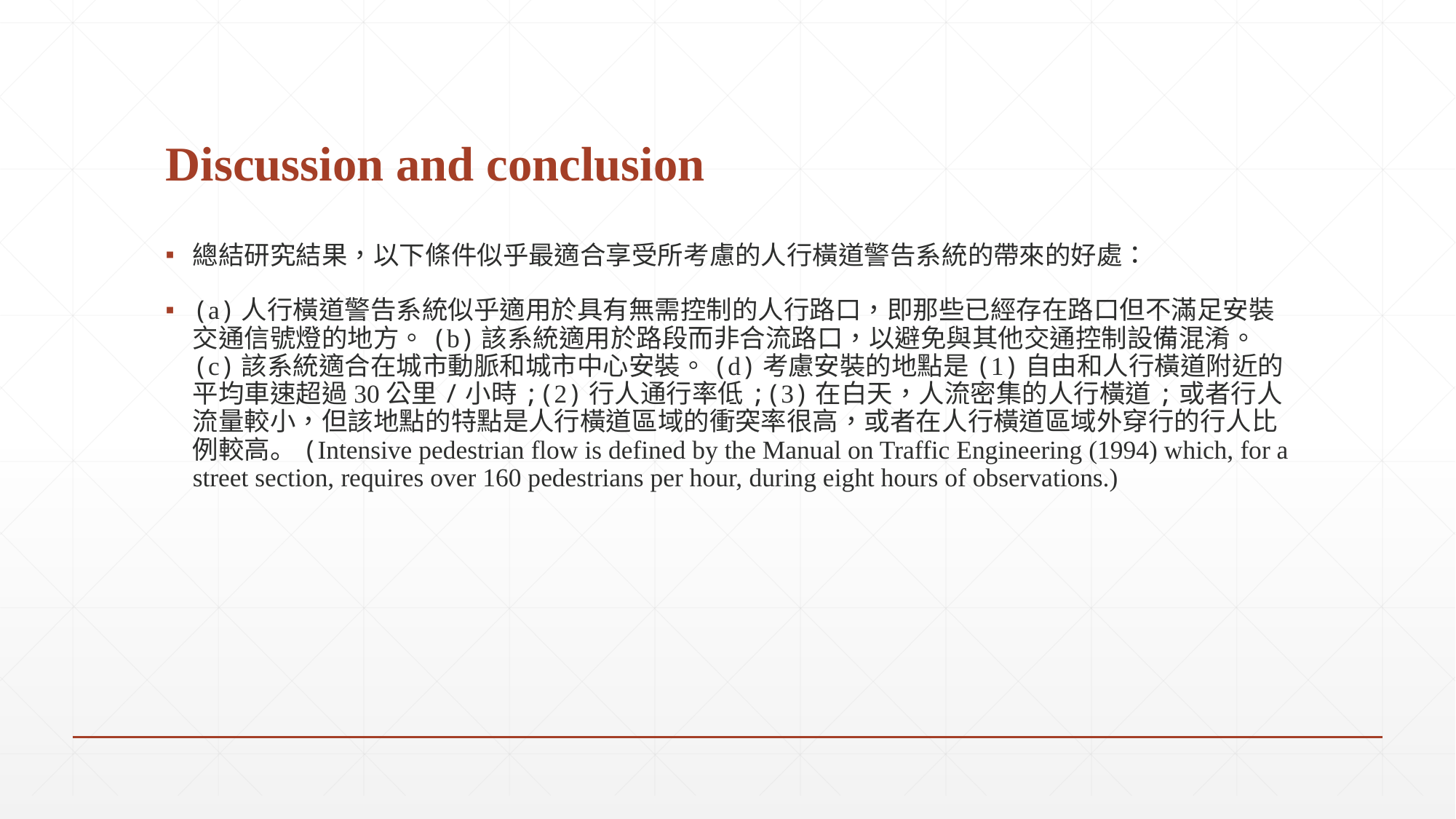

# Discussion and conclusion
總結研究結果，以下條件似乎最適合享受所考慮的人行橫道警告系統的帶來的好處：
(a)人行橫道警告系統似乎適用於具有無需控制的人行路口，即那些已經存在路口但不滿足安裝交通信號燈的地方。(b)該系統適用於路段而非合流路口，以避免與其他交通控制設備混淆。(c)該系統適合在城市動脈和城市中心安裝。(d)考慮安裝的地點是(1)自由和人行橫道附近的平均車速超過30公里/小時;(2)行人通行率低;(3)在白天，人流密集的人行橫道;或者行人流量較小，但該地點的特點是人行橫道區域的衝突率很高，或者在人行橫道區域外穿行的行人比例較高。(Intensive pedestrian flow is defined by the Manual on Traffic Engineering (1994) which, for a street section, requires over 160 pedestrians per hour, during eight hours of observations.)